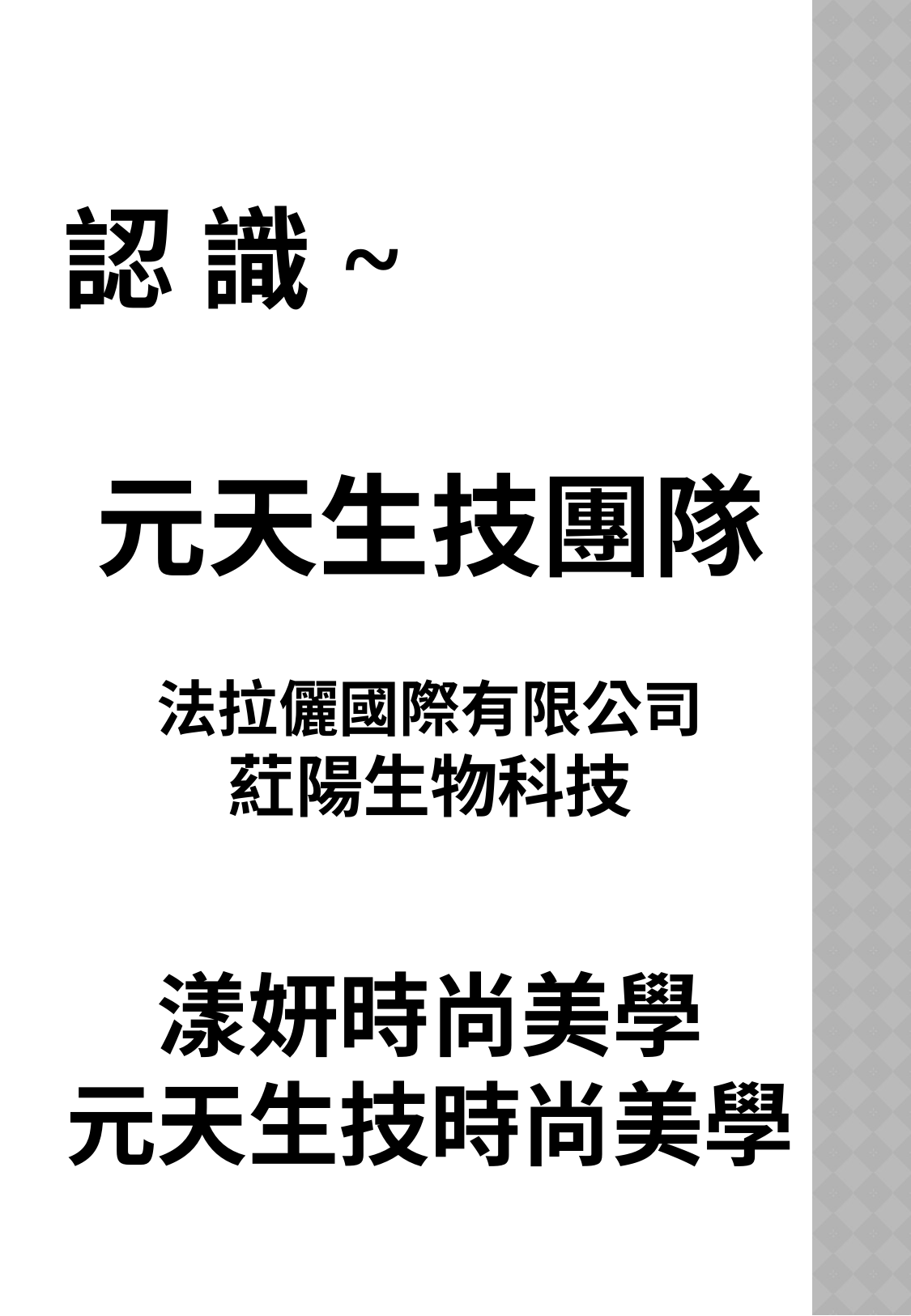

認 識~

元天生技團隊

法拉儷國際有限公司
葒陽生物科技

漾妍時尚美學
元天生技時尚美學